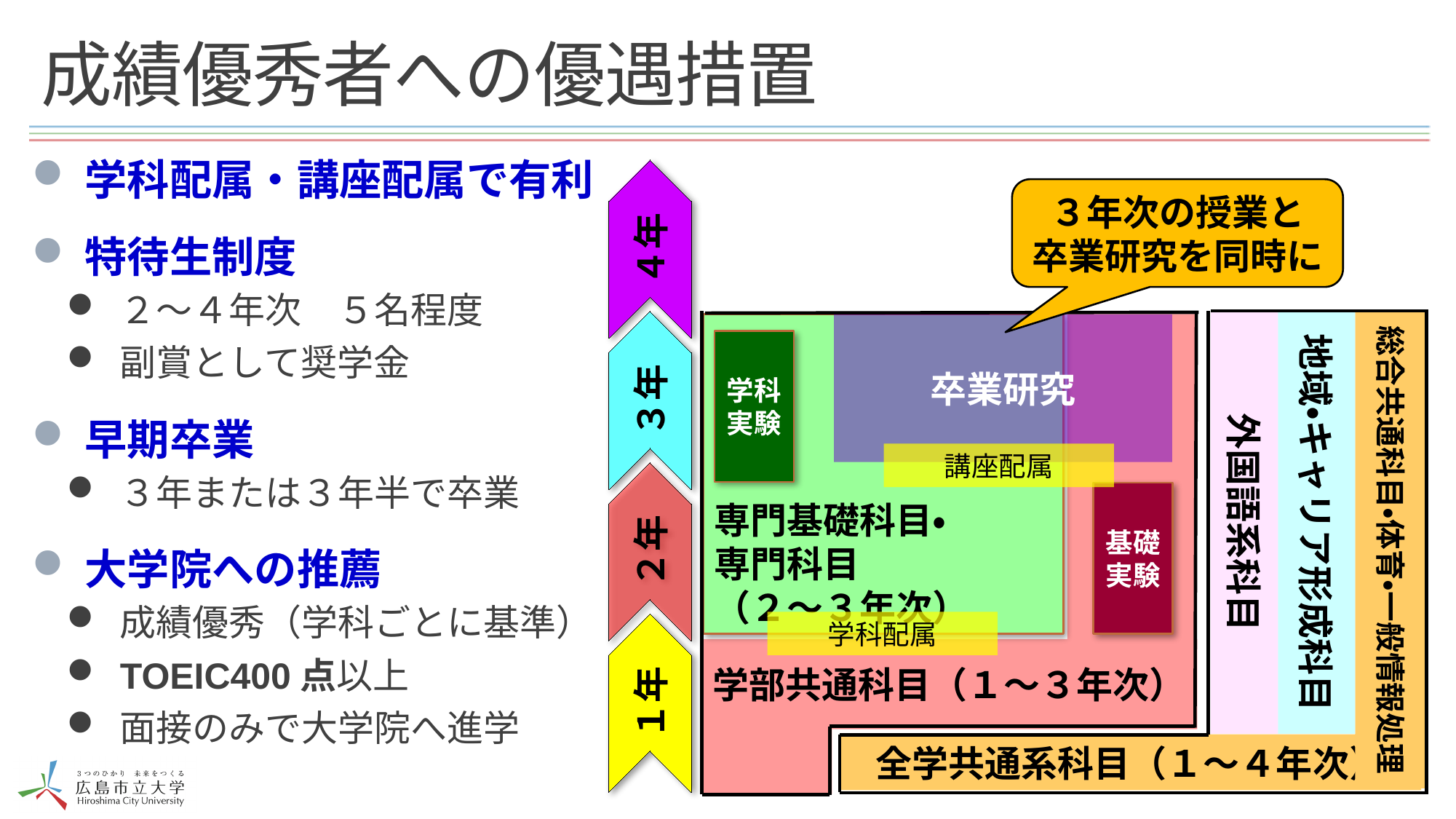

# 成績優秀者への優遇措置
学科配属・講座配属で有利
特待生制度
２～４年次　５名程度
副賞として奨学金
早期卒業
３年または３年半で卒業
大学院への推薦
成績優秀（学科ごとに基準）
TOEIC400点以上
面接のみで大学院へ進学

３年次の授業と
卒業研究を同時に
４年
外国語系科目
地域・キャリア形成科目
総合共通科目・体育・一般情報処理
全学共通系科目（１～４年次）
専門基礎科目・
専門科目
（２～３年次）

卒業研究
学科
実験
講座配属
基礎
実験
学科配属
学部共通科目（１～３年次）

３年
２年
１年